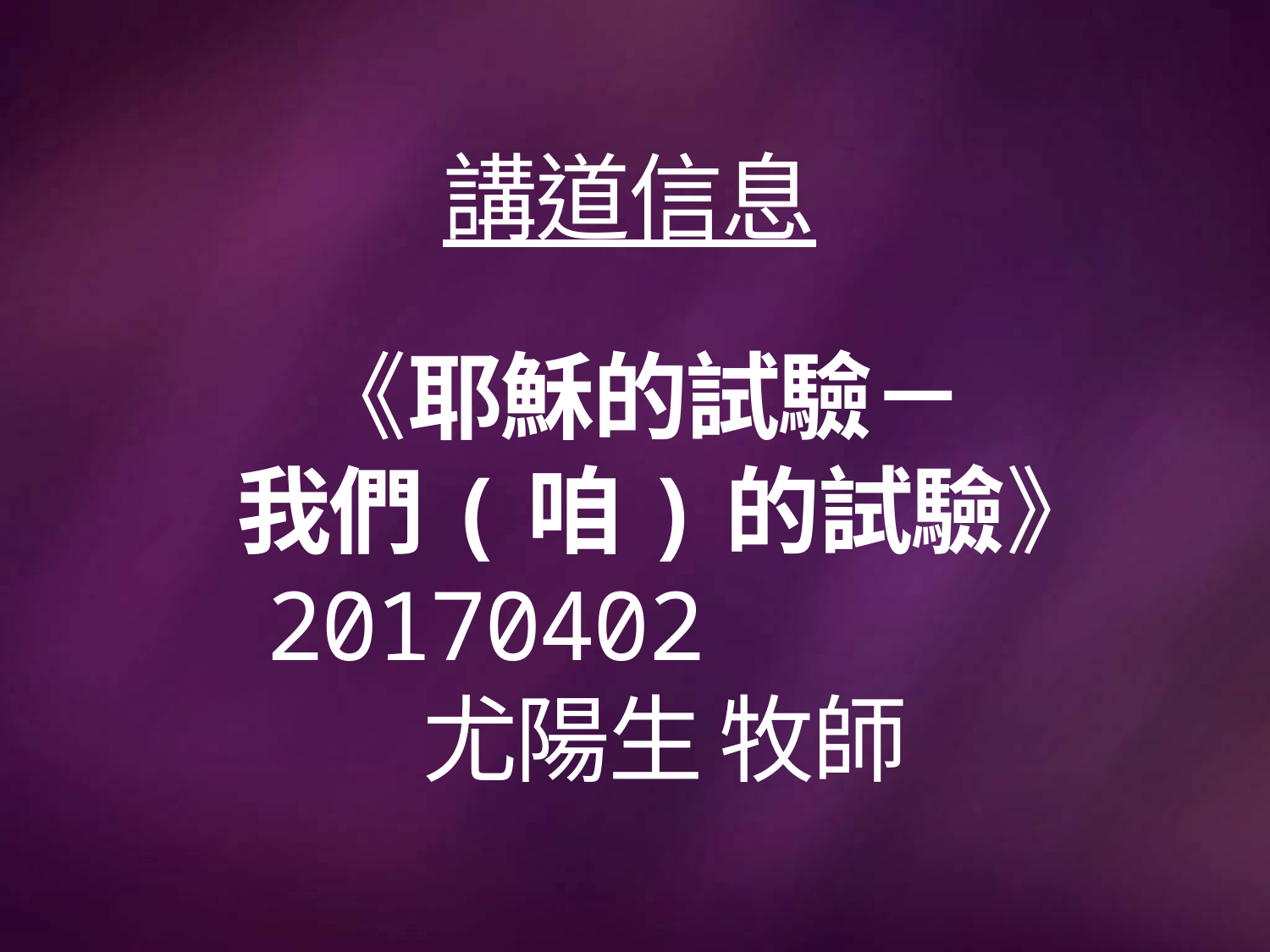

# 講道信息 《耶穌的試驗－ 我們(咱)的試驗》 20170402 尤陽生 牧師